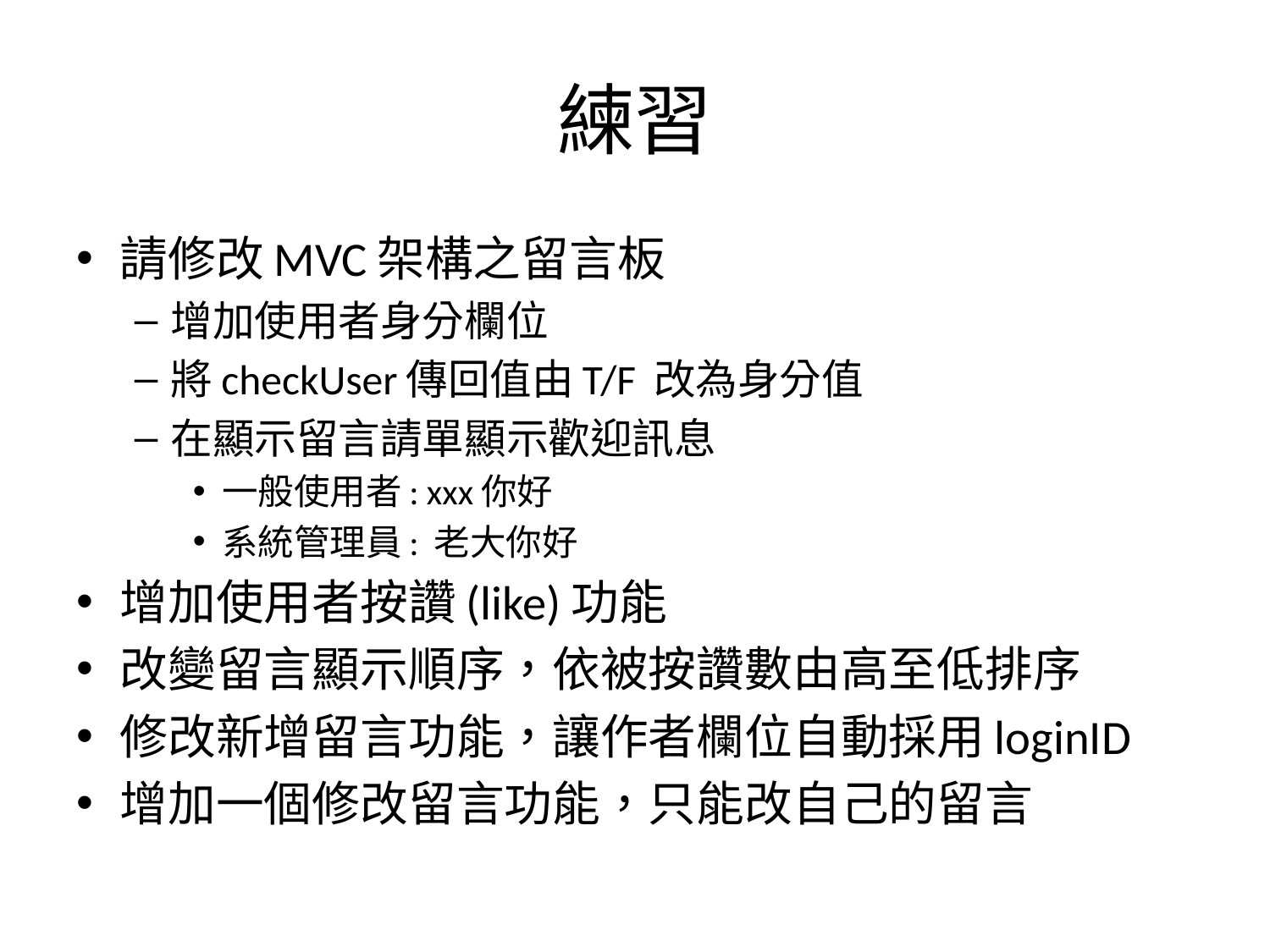

# 練習
請修改MVC架構之留言板
增加使用者身分欄位
將checkUser傳回值由T/F 改為身分值
在顯示留言請單顯示歡迎訊息
一般使用者: xxx你好
系統管理員: 老大你好
增加使用者按讚(like)功能
改變留言顯示順序，依被按讚數由高至低排序
修改新增留言功能，讓作者欄位自動採用loginID
增加一個修改留言功能，只能改自己的留言